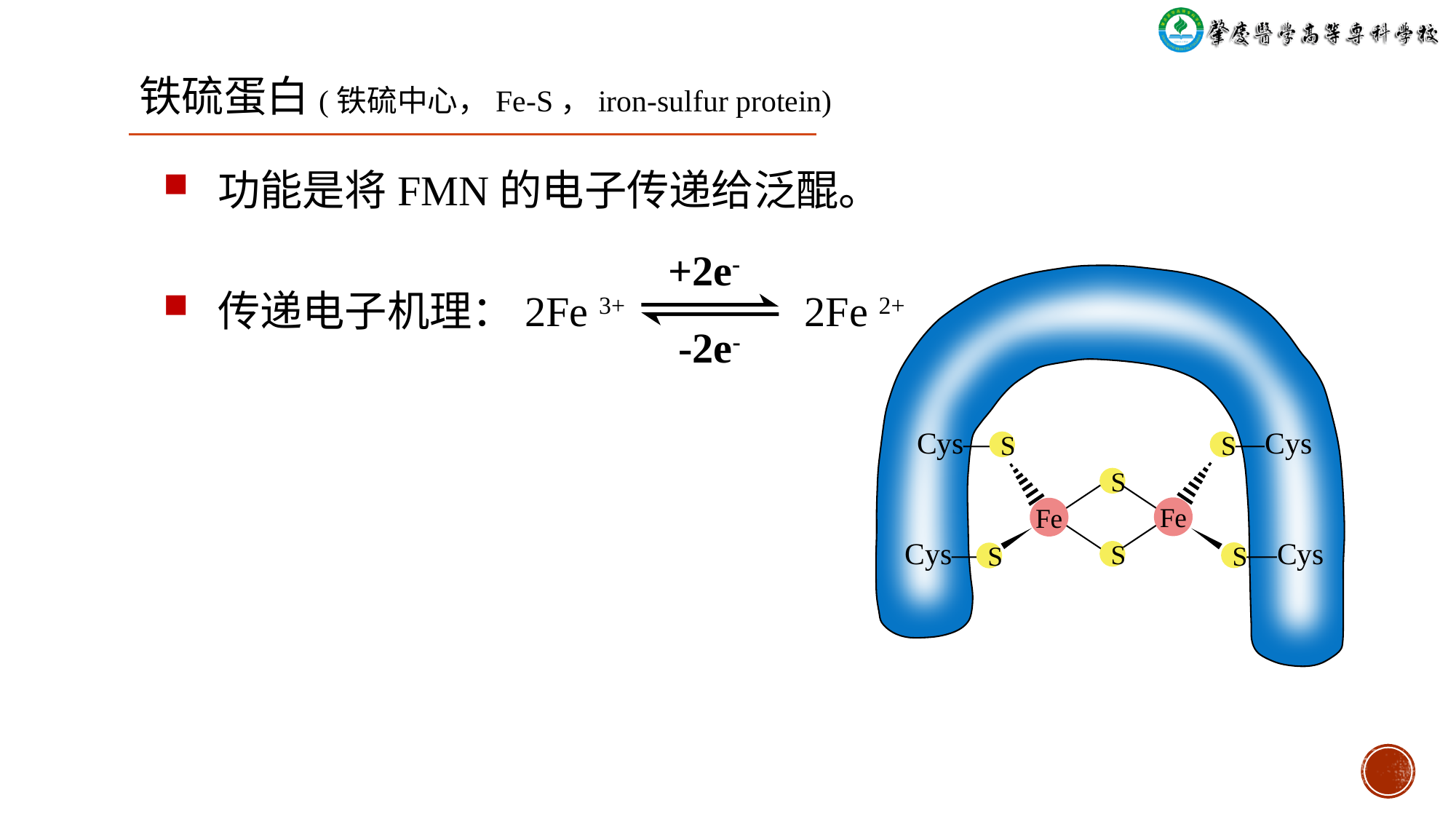

铁硫蛋白(铁硫中心，Fe-S，iron-sulfur protein)
功能是将FMN的电子传递给泛醌。

传递电子机理：2Fe 3+                 2Fe 2+
+2e-

-2e-

Cys—
—Cys
S
S
S

Fe
Fe

Cys—
—Cys
S
S
S